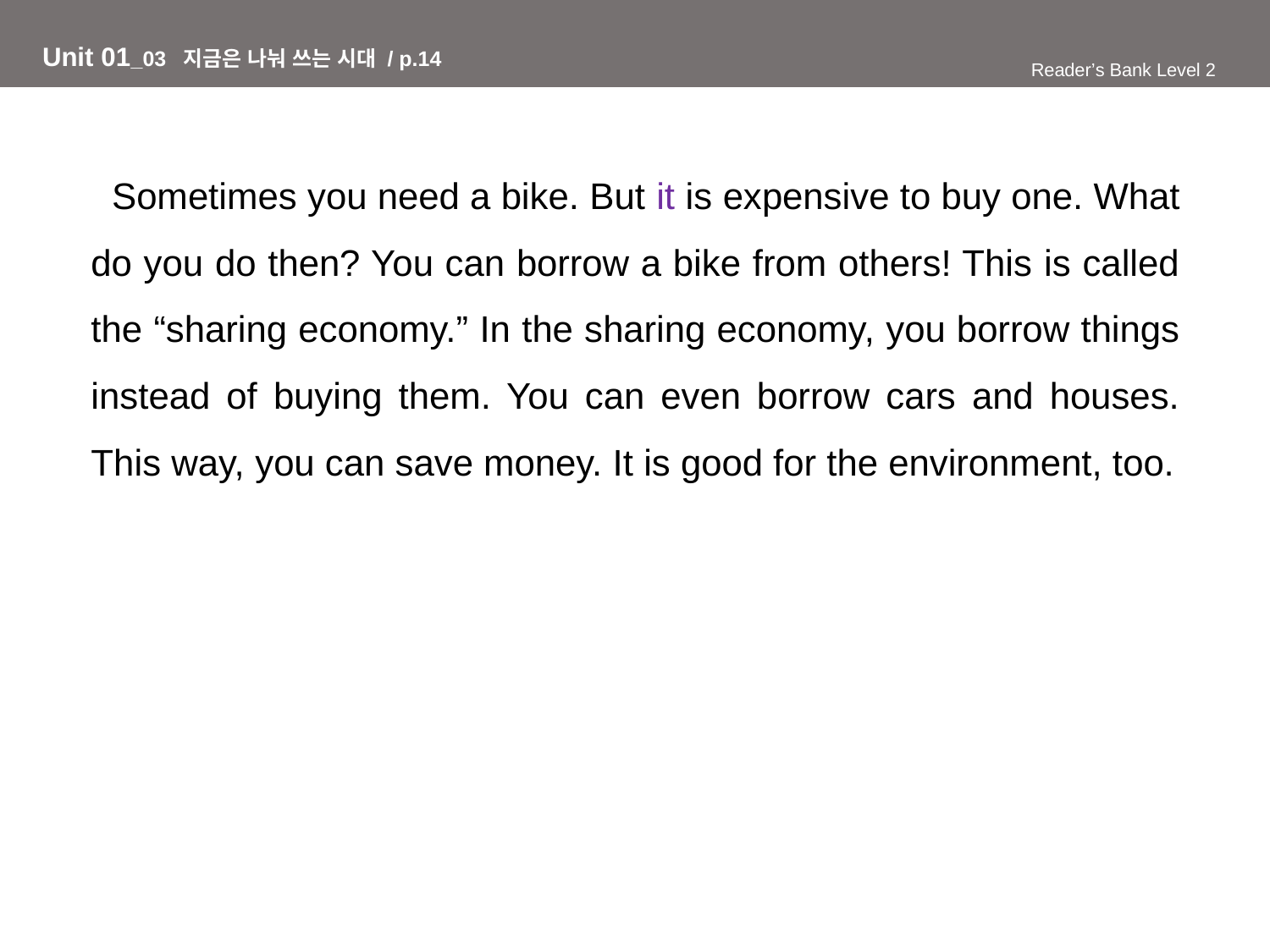

Unit 01_03  지금은 나눠 쓰는 시대 / p.14
Reader’s Bank Level 2

  Sometimes you need a bike. But it is expensive to buy one. What do you do then? You can borrow a bike from others! This is called the “sharing economy.” In the sharing economy, you borrow things instead of buying them. You can even borrow cars and houses. This way, you can save money. It is good for the environment, too.

Reader’s Bank Level 1